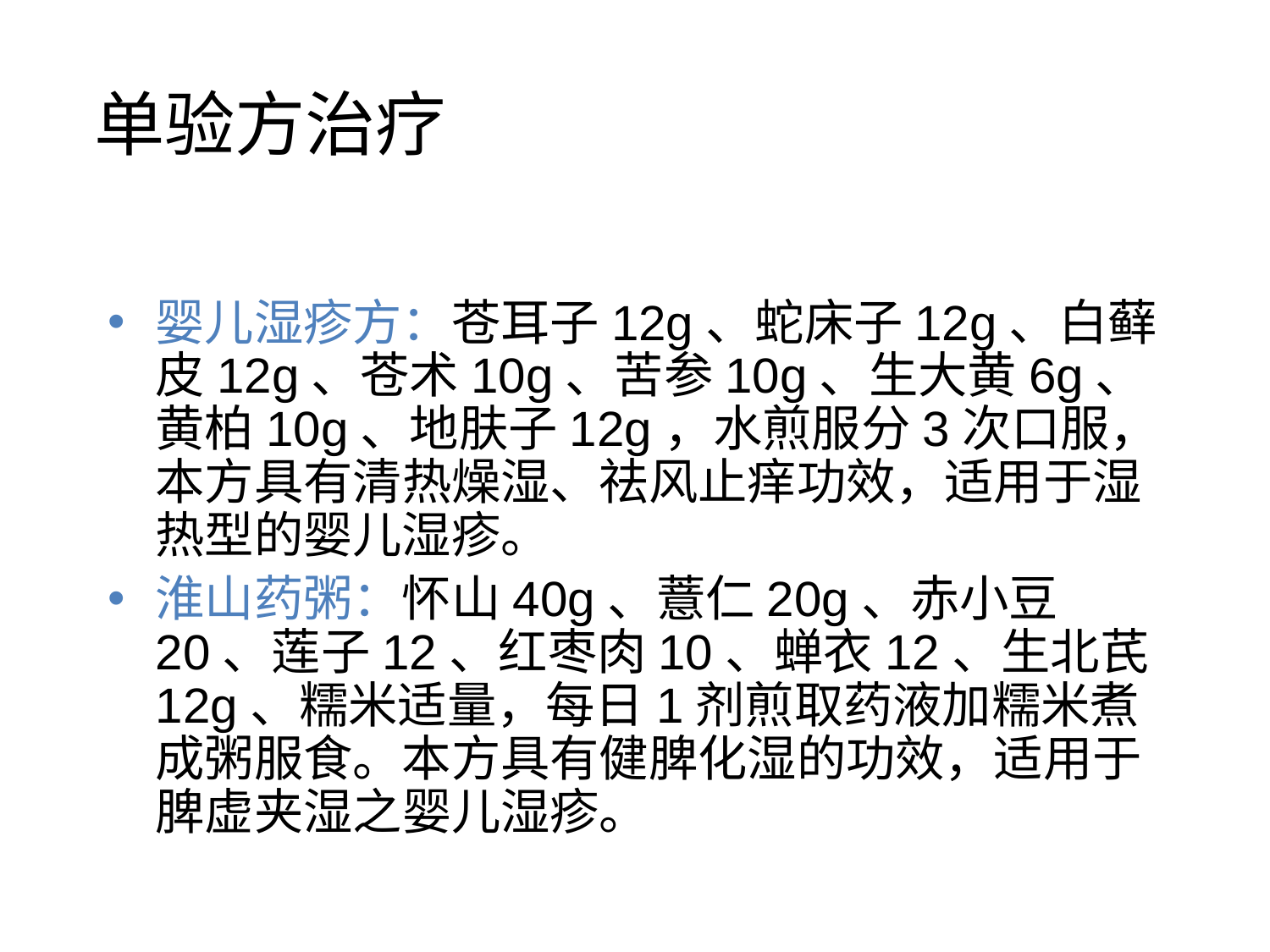

# 单验方治疗

婴儿湿疹方：苍耳子12g、蛇床子12g、白藓皮12g、苍术10g、苦参10g、生大黄6g、黄柏10g、地肤子12g，水煎服分3次口服，本方具有清热燥湿、祛风止痒功效，适用于湿热型的婴儿湿疹。
淮山药粥：怀山40g、薏仁20g、赤小豆20、莲子12、红枣肉10、蝉衣12、生北芪12g、糯米适量，每日1剂煎取药液加糯米煮成粥服食。本方具有健脾化湿的功效，适用于脾虚夹湿之婴儿湿疹。